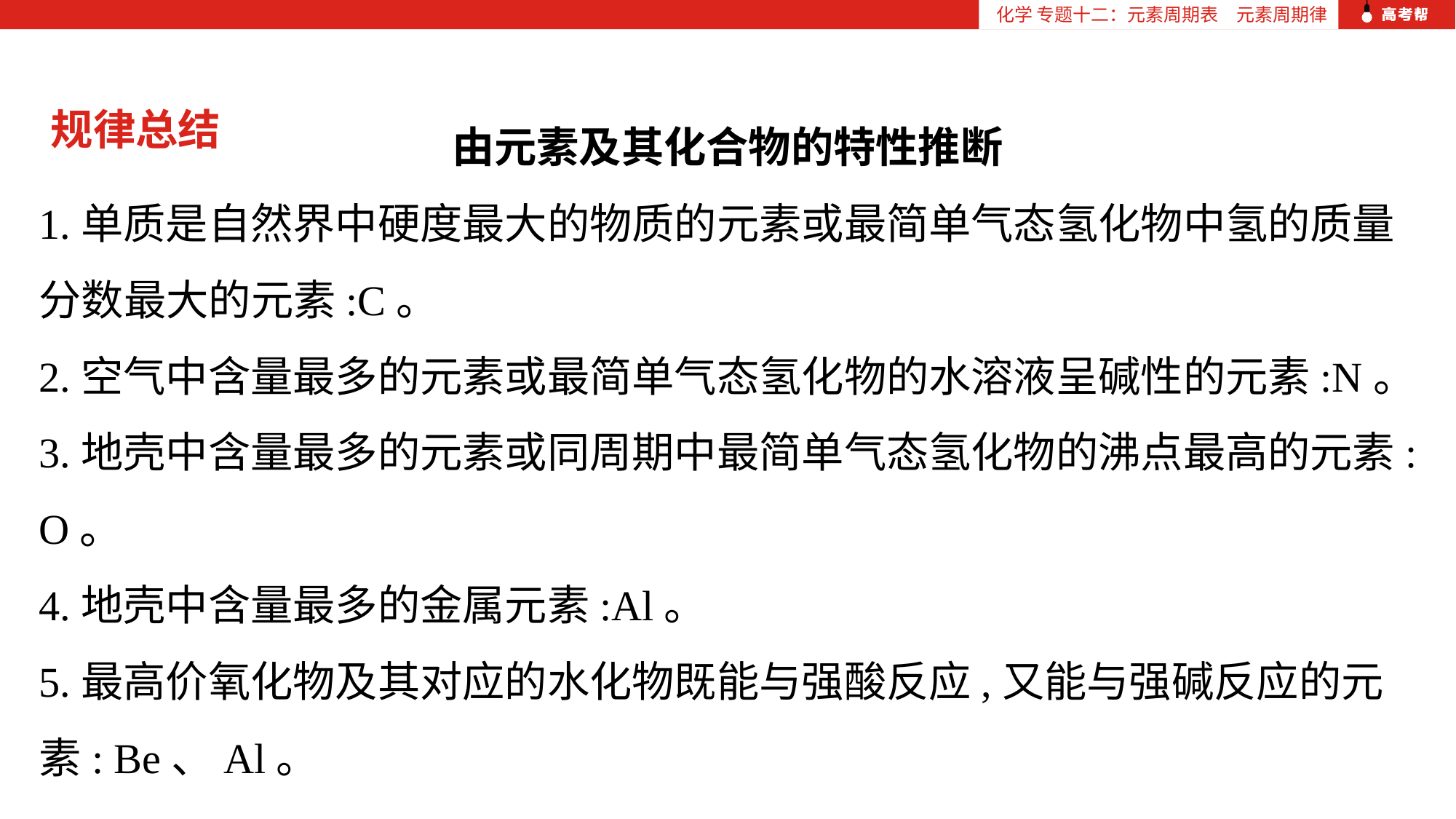

化学 专题十二：元素周期表　元素周期律
由元素及其化合物的特性推断
1.单质是自然界中硬度最大的物质的元素或最简单气态氢化物中氢的质量分数最大的元素:C。
2.空气中含量最多的元素或最简单气态氢化物的水溶液呈碱性的元素:N。
3.地壳中含量最多的元素或同周期中最简单气态氢化物的沸点最高的元素:O。
4.地壳中含量最多的金属元素:Al。
5.最高价氧化物及其对应的水化物既能与强酸反应,又能与强碱反应的元素: Be、Al。
规律总结